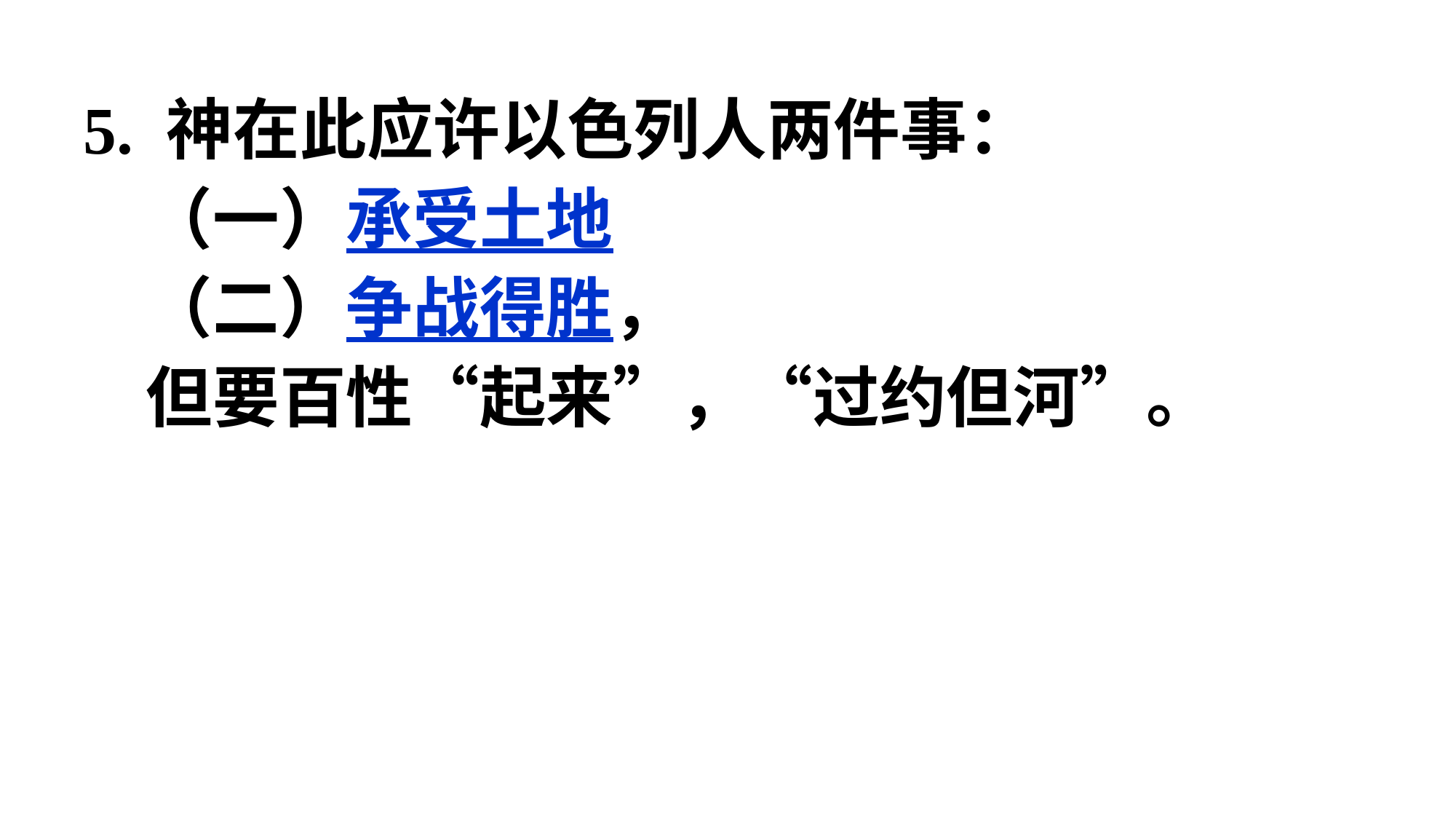

5. 神在此应许以色列人两件事：
（一）承受土地
（二）争战得胜，
但要百性“起来”，“过约但河”。